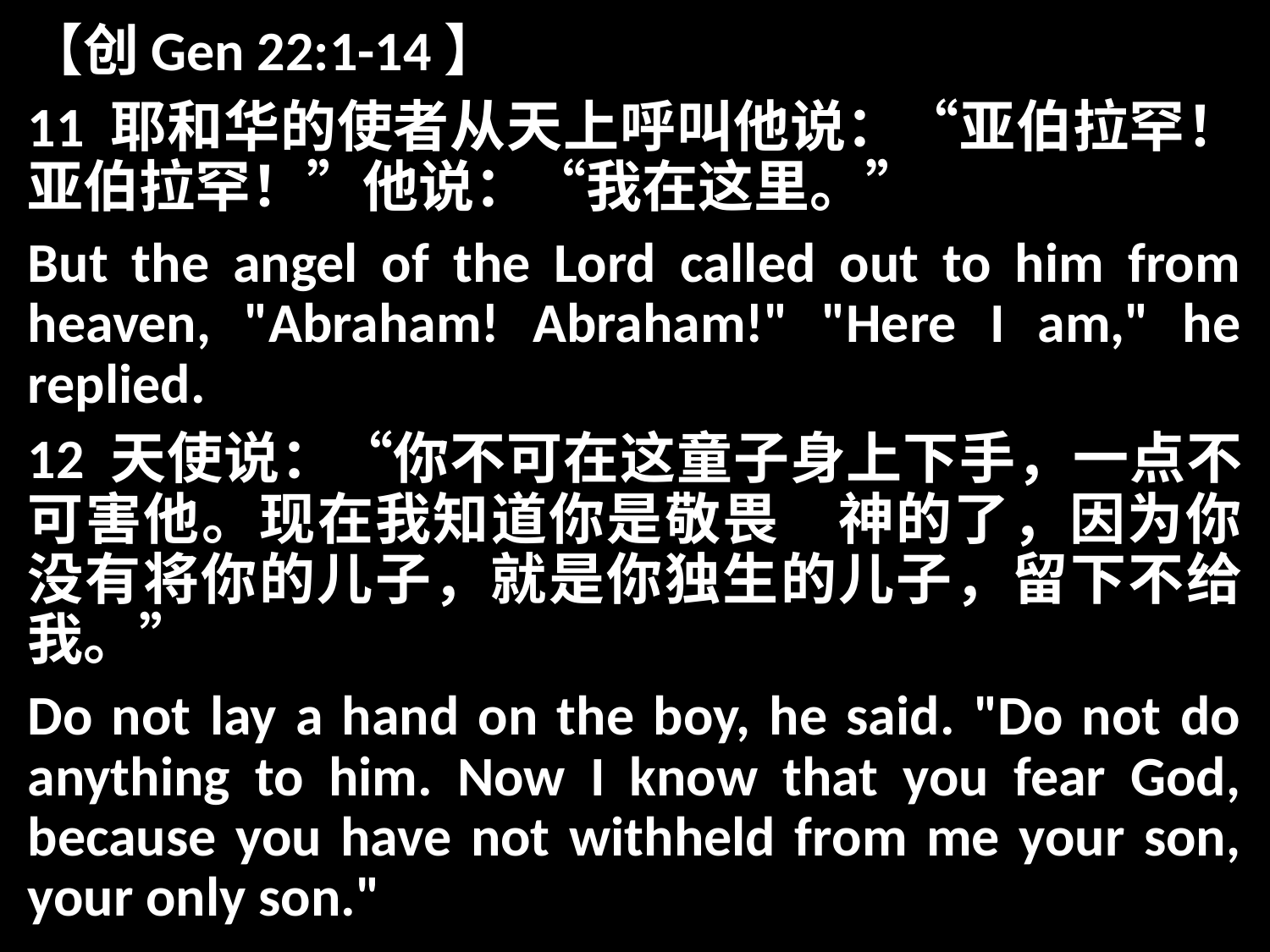

【创Gen 22:1-14】
11 耶和华的使者从天上呼叫他说：“亚伯拉罕！亚伯拉罕！”他说：“我在这里。”
But the angel of the Lord called out to him from heaven, "Abraham! Abraham!" "Here I am," he replied.
12 天使说：“你不可在这童子身上下手，一点不可害他。现在我知道你是敬畏　神的了，因为你没有将你的儿子，就是你独生的儿子，留下不给我。”
Do not lay a hand on the boy, he said. "Do not do anything to him. Now I know that you fear God, because you have not withheld from me your son, your only son."